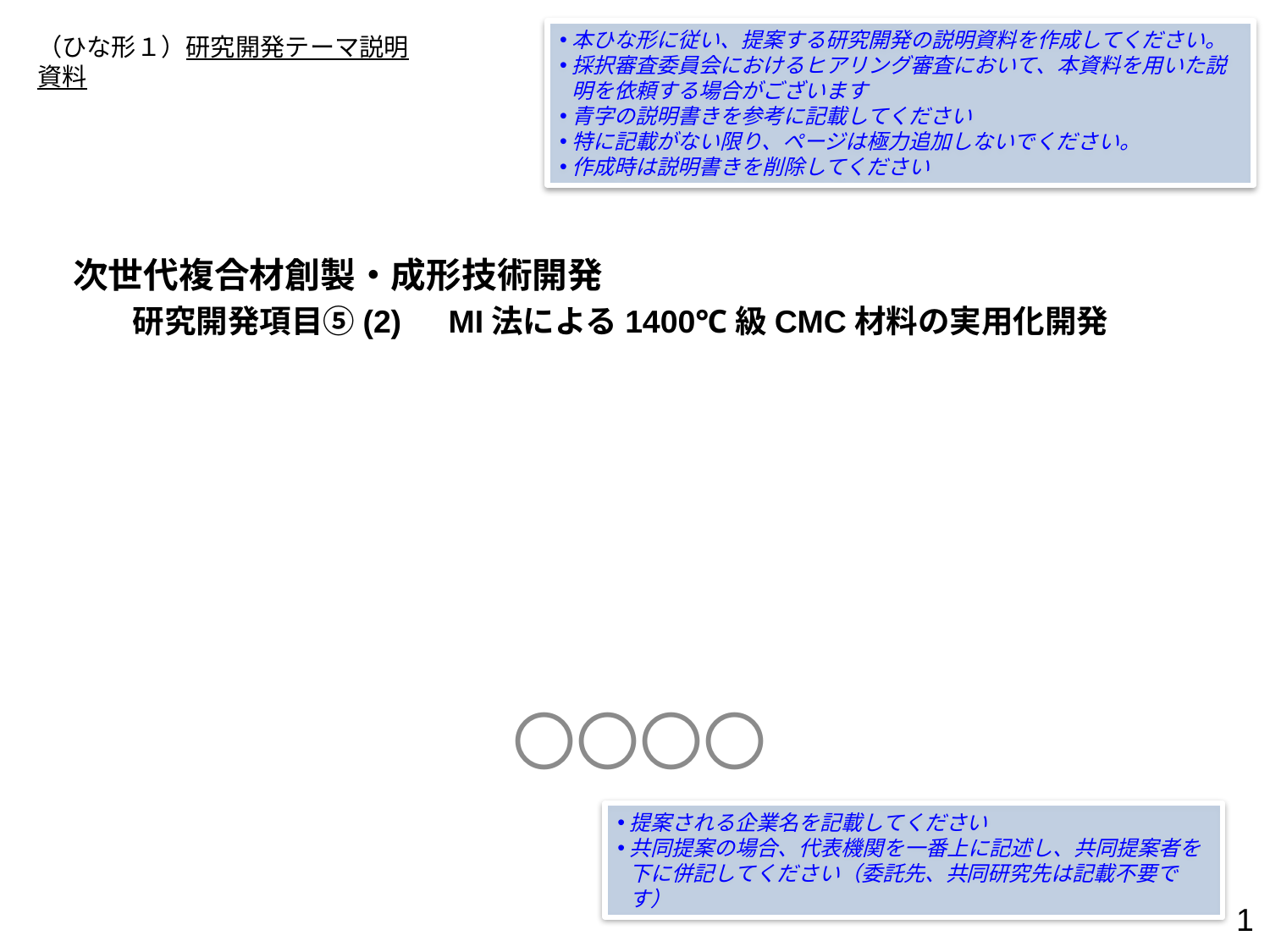

本ひな形に従い、提案する研究開発の説明資料を作成してください。
採択審査委員会におけるヒアリング審査において、本資料を用いた説明を依頼する場合がございます
青字の説明書きを参考に記載してください
特に記載がない限り、ページは極力追加しないでください。
作成時は説明書きを削除してください
（ひな形１）研究開発テーマ説明資料

# 次世代複合材創製・成形技術開発 　　　研究開発項目⑤(2)　MI法による1400℃級CMC材料の実用化開発
〇〇〇〇
提案される企業名を記載してください
共同提案の場合、代表機関を一番上に記述し、共同提案者を下に併記してください（委託先、共同研究先は記載不要です）
1